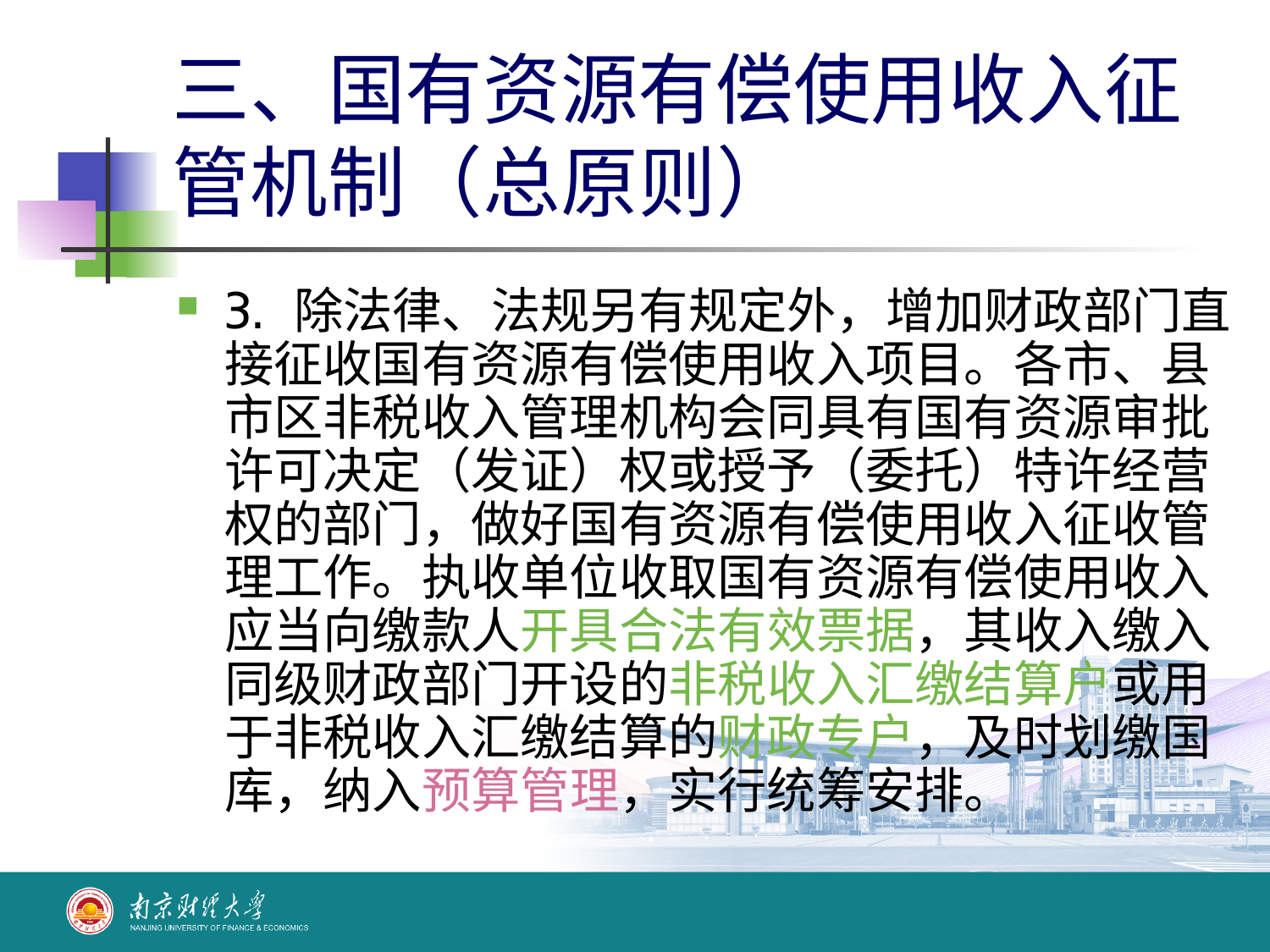

# 三、国有资源有偿使用收入征管机制（总原则）
3. 除法律、法规另有规定外，增加财政部门直接征收国有资源有偿使用收入项目。各市、县市区非税收入管理机构会同具有国有资源审批许可决定（发证）权或授予（委托）特许经营权的部门，做好国有资源有偿使用收入征收管理工作。执收单位收取国有资源有偿使用收入应当向缴款人开具合法有效票据，其收入缴入同级财政部门开设的非税收入汇缴结算户或用于非税收入汇缴结算的财政专户，及时划缴国库，纳入预算管理，实行统筹安排。